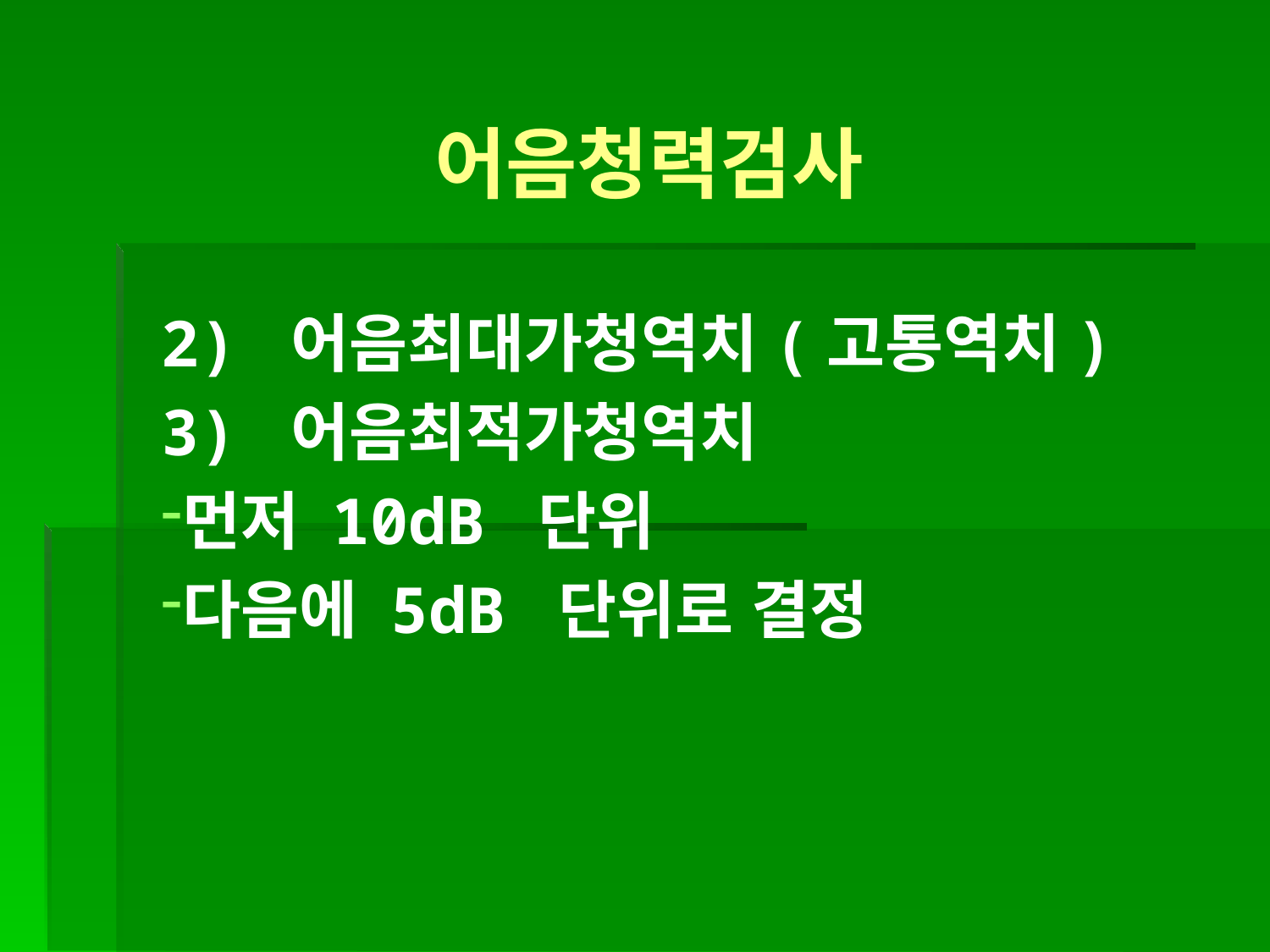

어음청력검사
2) 어음최대가청역치(고통역치)
3) 어음최적가청역치
먼저 10dB 단위
다음에 5dB 단위로 결정